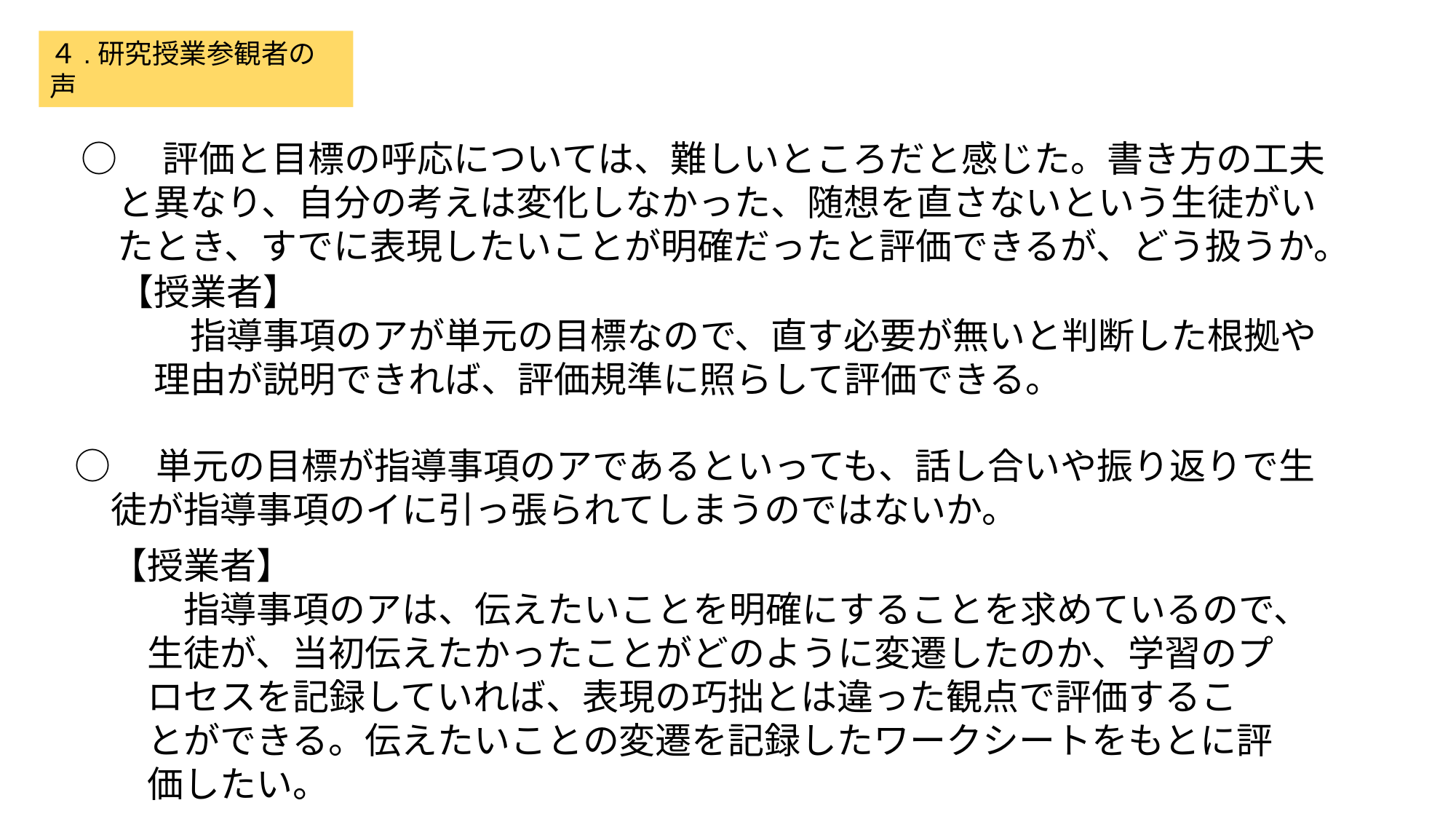

４.研究授業参観者の声
○　評価と目標の呼応については、難しいところだと感じた。書き方の工夫
　と異なり、自分の考えは変化しなかった、随想を直さないという生徒がい
　たとき、すでに表現したいことが明確だったと評価できるが、どう扱うか。
　【授業者】
　　　指導事項のアが単元の目標なので、直す必要が無いと判断した根拠や
　　理由が説明できれば、評価規準に照らして評価できる。
○　単元の目標が指導事項のアであるといっても、話し合いや振り返りで生
　徒が指導事項のイに引っ張られてしまうのではないか。

　【授業者】
　　　指導事項のアは、伝えたいことを明確にすることを求めているので、
　　生徒が、当初伝えたかったことがどのように変遷したのか、学習のプ
　　ロセスを記録していれば、表現の巧拙とは違った観点で評価するこ
　　とができる。伝えたいことの変遷を記録したワークシートをもとに評
　　価したい。